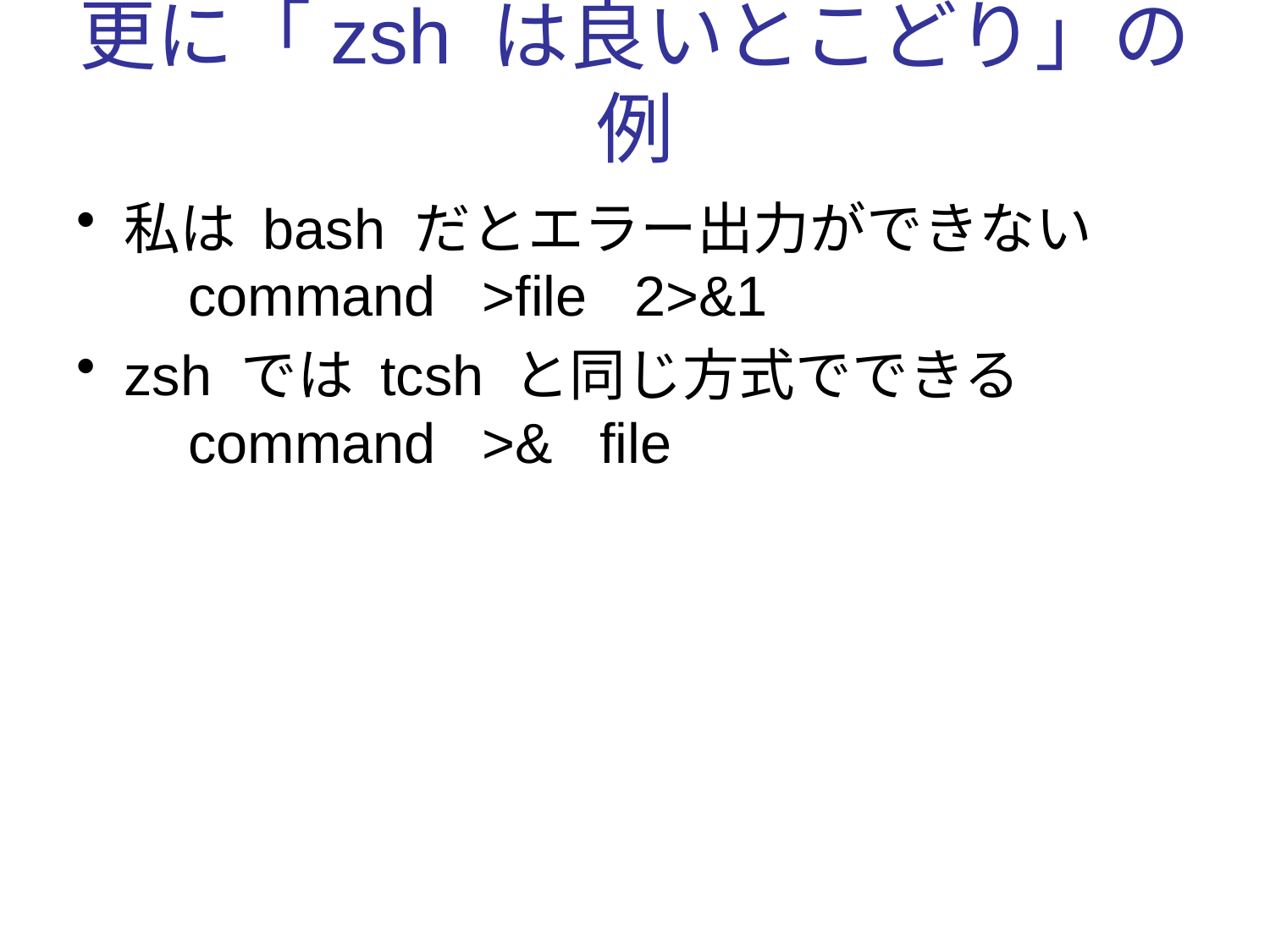

# 更に「zsh は良いとこどり」の例
私は bash だとエラー出力ができない
    command   >file   2>&1
zsh では tcsh と同じ方式でできる
    command   >&   file